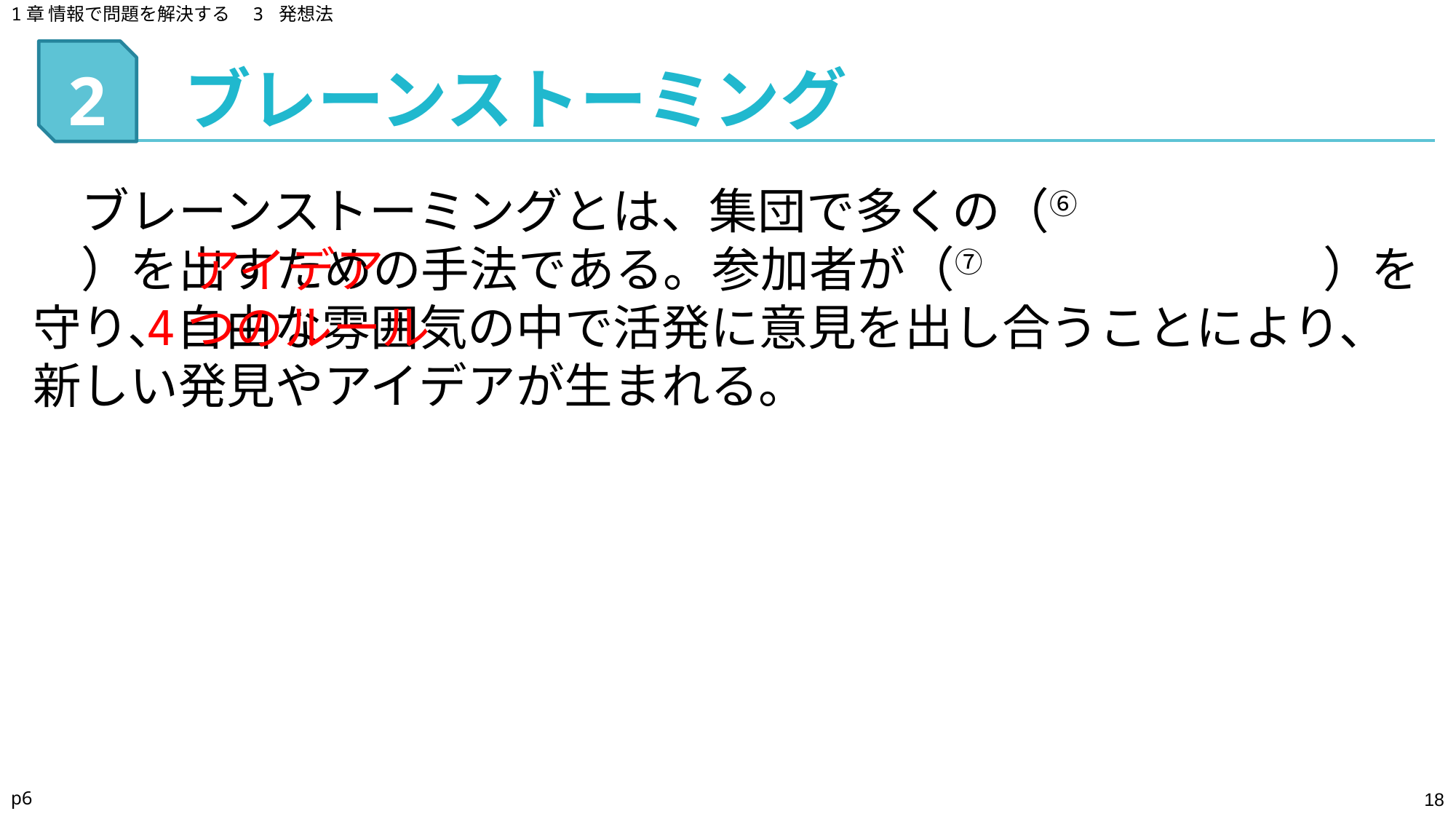

1章 情報で問題を解決する　3 発想法

ブレーンストーミング
# 2
　ブレーンストーミングとは、集団で多くの（⑥　　　　　　　）を出すための手法である。参加者が（⑦　　　　　　　）を守り、自由な雰囲気の中で活発に意見を出し合うことにより、新しい発見やアイデアが生まれる。
アイデア
4つのルール
p6
18